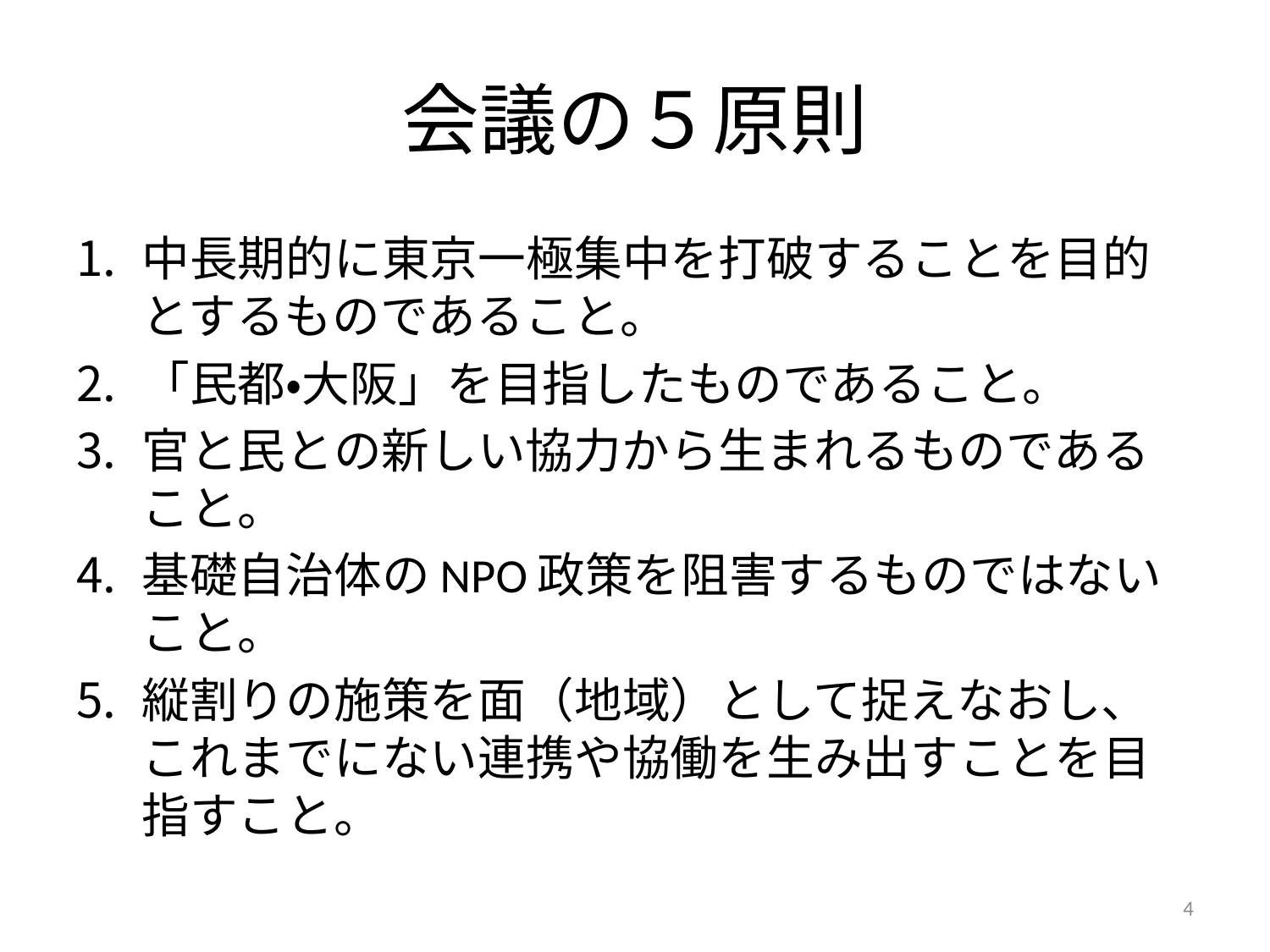

# 会議の５原則
中長期的に東京一極集中を打破することを目的とするものであること。
「民都・大阪」を目指したものであること。
官と民との新しい協力から生まれるものであること。
基礎自治体のNPO政策を阻害するものではないこと。
縦割りの施策を面（地域）として捉えなおし、これまでにない連携や協働を生み出すことを目指すこと。

4